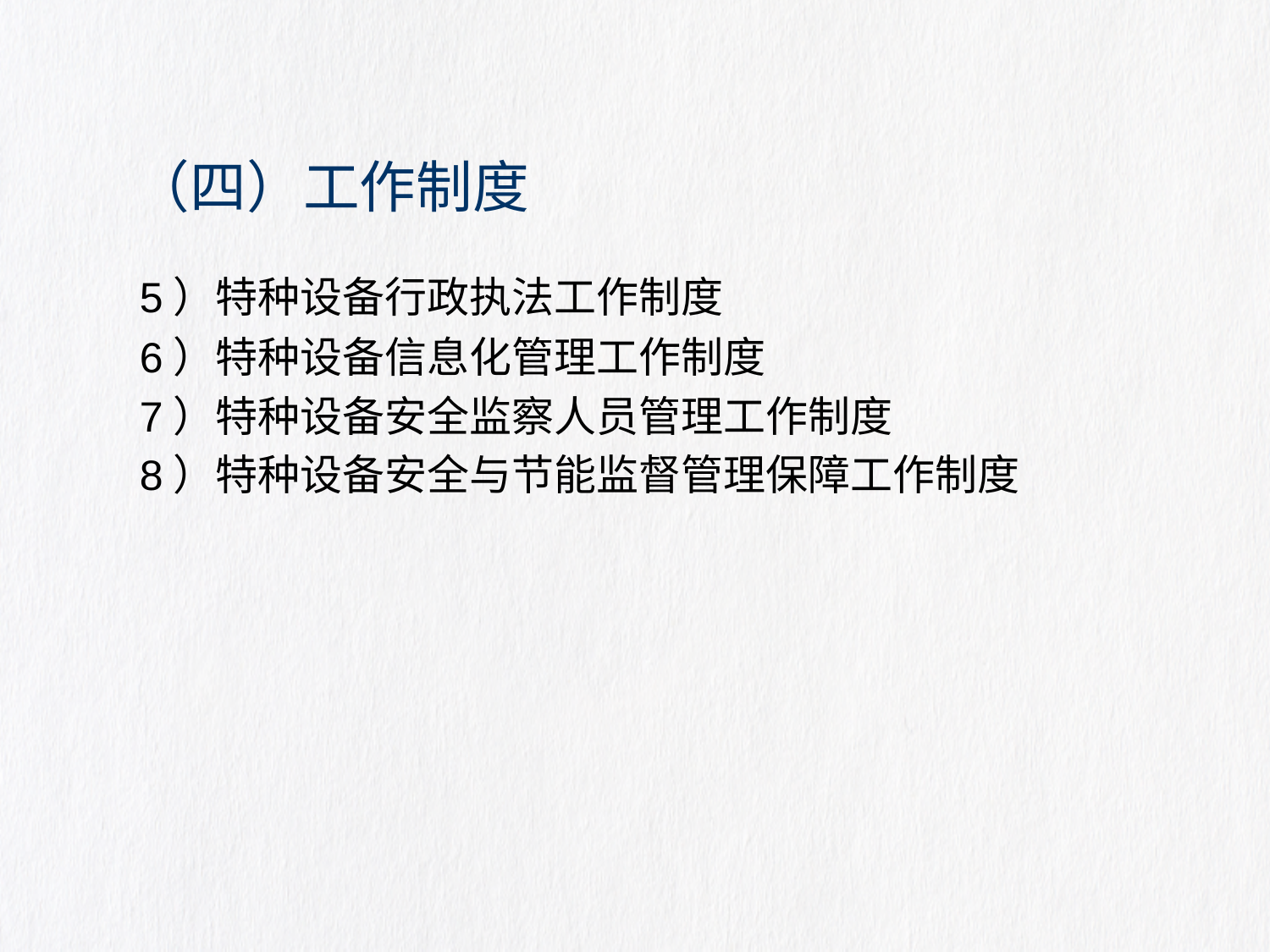

# （四）工作制度
5）特种设备行政执法工作制度
6）特种设备信息化管理工作制度
7）特种设备安全监察人员管理工作制度
8）特种设备安全与节能监督管理保障工作制度
96